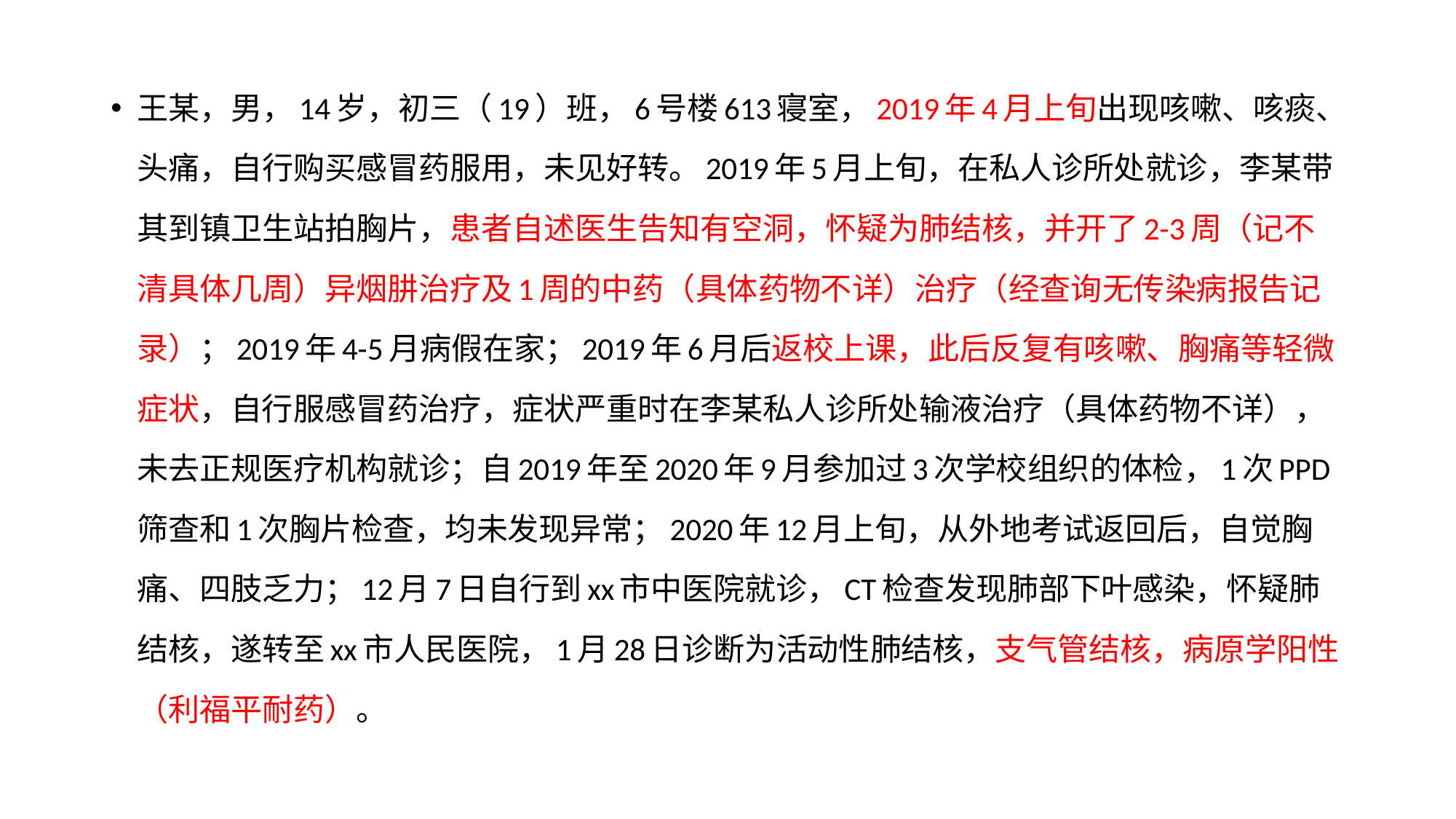

王某，男，14岁，初三（19）班，6号楼613寝室，2019年4月上旬出现咳嗽、咳痰、头痛，自行购买感冒药服用，未见好转。2019年5月上旬，在私人诊所处就诊，李某带其到镇卫生站拍胸片，患者自述医生告知有空洞，怀疑为肺结核，并开了2-3周（记不清具体几周）异烟肼治疗及1周的中药（具体药物不详）治疗（经查询无传染病报告记录）；2019年4-5月病假在家；2019年6月后返校上课，此后反复有咳嗽、胸痛等轻微症状，自行服感冒药治疗，症状严重时在李某私人诊所处输液治疗（具体药物不详），未去正规医疗机构就诊；自2019年至2020年9月参加过3次学校组织的体检，1次PPD筛查和1次胸片检查，均未发现异常；2020年12月上旬，从外地考试返回后，自觉胸痛、四肢乏力；12月7日自行到xx市中医院就诊，CT检查发现肺部下叶感染，怀疑肺结核，遂转至xx市人民医院，1月28日诊断为活动性肺结核，支气管结核，病原学阳性（利福平耐药）。